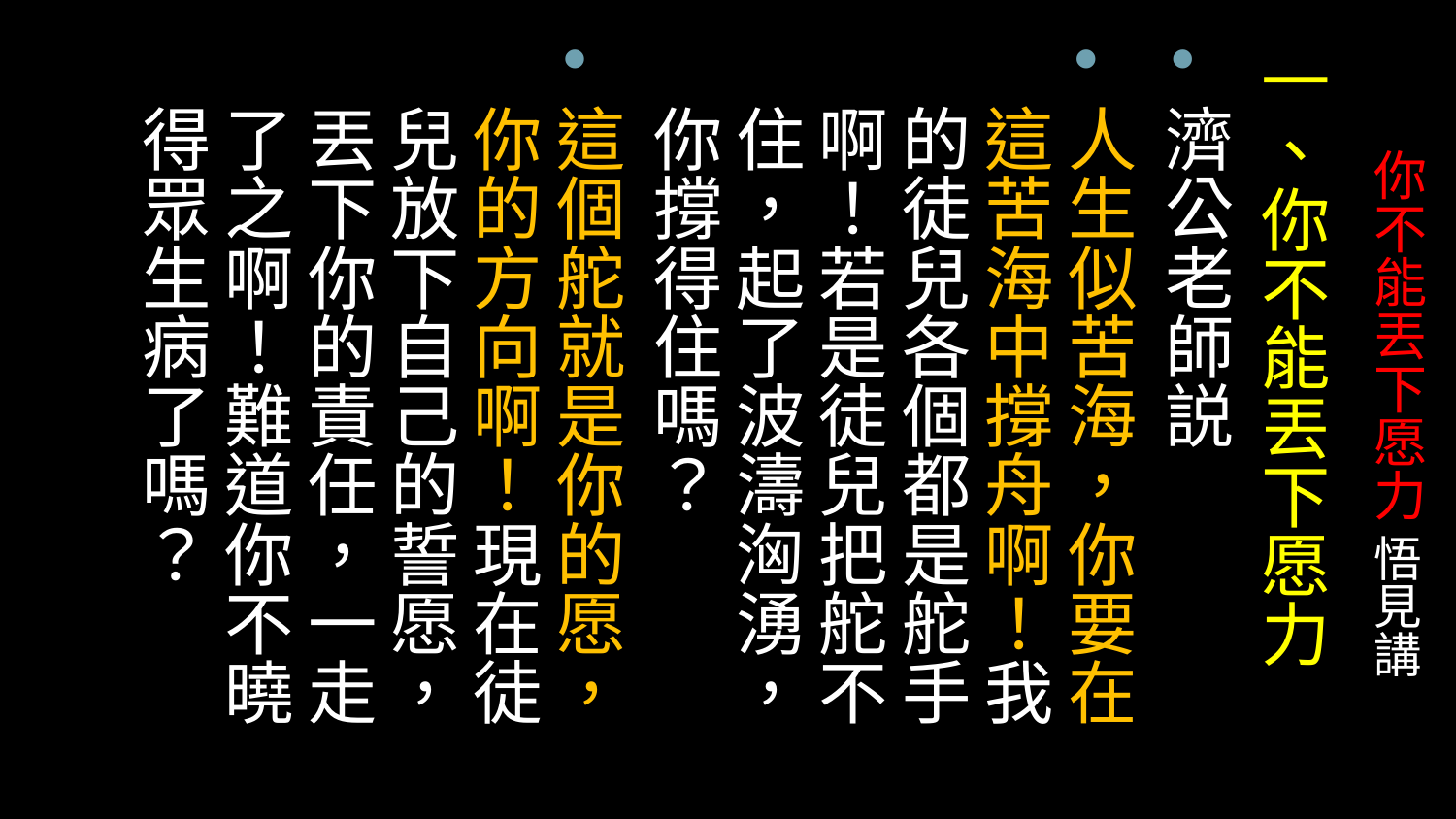

一、你不能丟下愿力
濟公老師説
人生似苦海，你要在這苦海中撐舟啊！我的徒兒各個都是舵手啊！若是徒兒把舵不住，起了波濤洶湧，你撐得住嗎？
這個舵就是你的愿，你的方向啊！現在徒兒放下自己的誓愿，丟下你的責任，一走了之啊！難道你不曉得眾生病了嗎？

# 你不能丟下愿力 悟見講